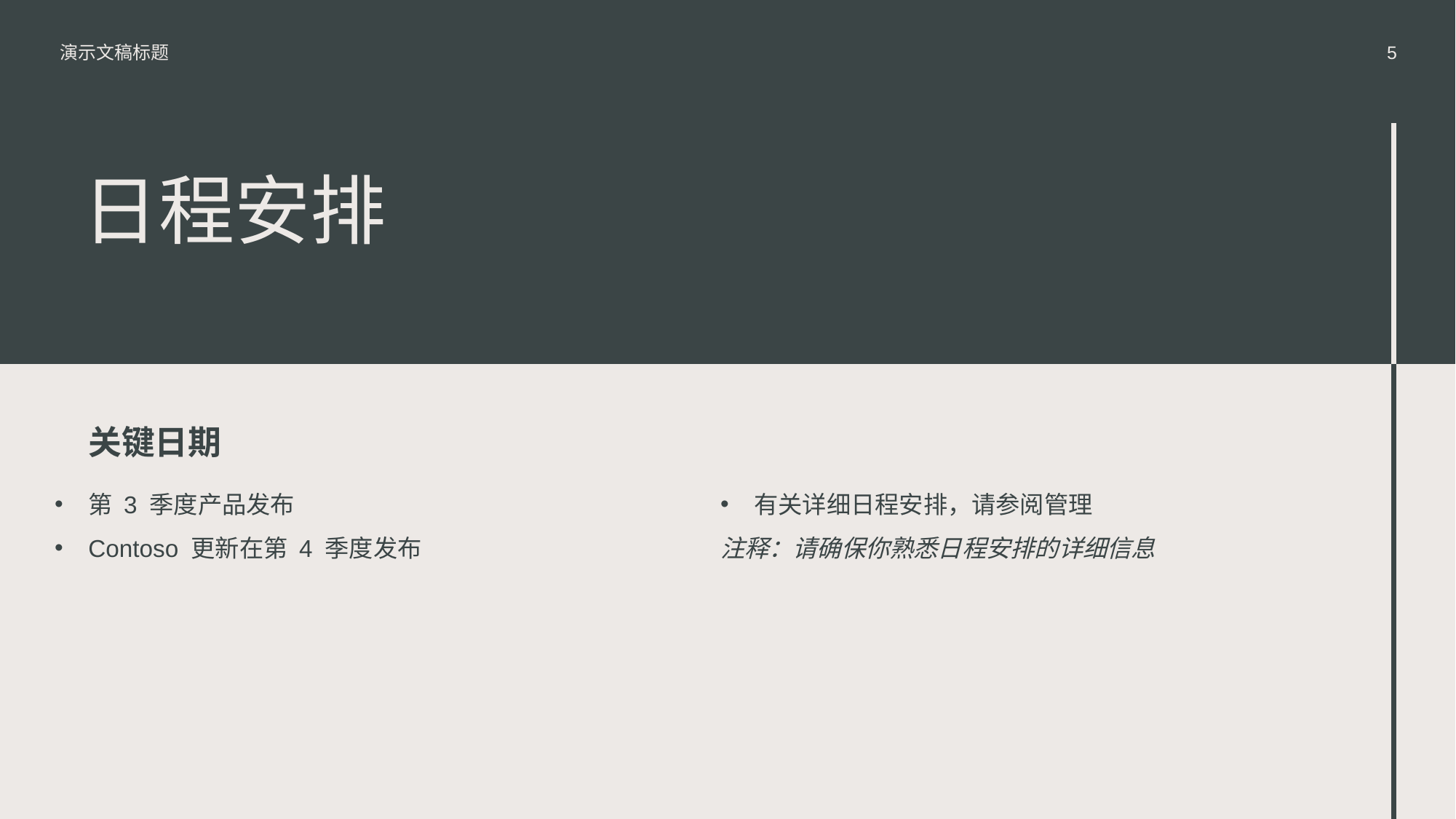

演示文稿标题
5
# 日程安排
关键日期

第 3 季度产品发布
Contoso 更新在第 4 季度发布
有关详细日程安排，请参阅管理
注释：请确保你熟悉日程安排的详细信息